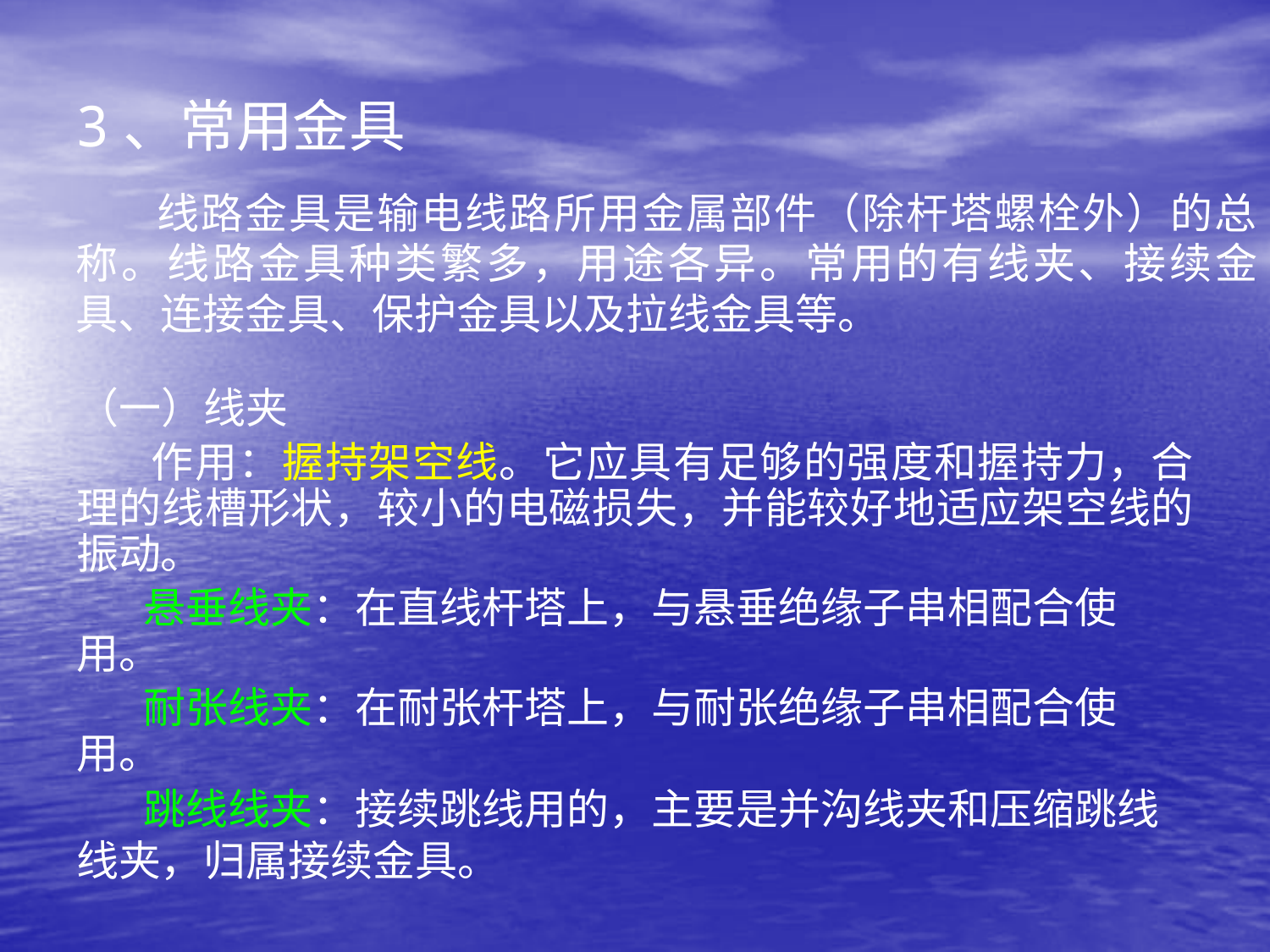

3、常用金具
        线路金具是输电线路所用金属部件（除杆塔螺栓外）的总称。线路金具种类繁多，用途各异。常用的有线夹、接续金具、连接金具、保护金具以及拉线金具等。
（一）线夹
      作用：握持架空线。它应具有足够的强度和握持力，合理的线槽形状，较小的电磁损失，并能较好地适应架空线的振动。
      悬垂线夹：在直线杆塔上，与悬垂绝缘子串相配合使用。
      耐张线夹：在耐张杆塔上，与耐张绝缘子串相配合使用。
      跳线线夹：接续跳线用的，主要是并沟线夹和压缩跳线线夹，归属接续金具。